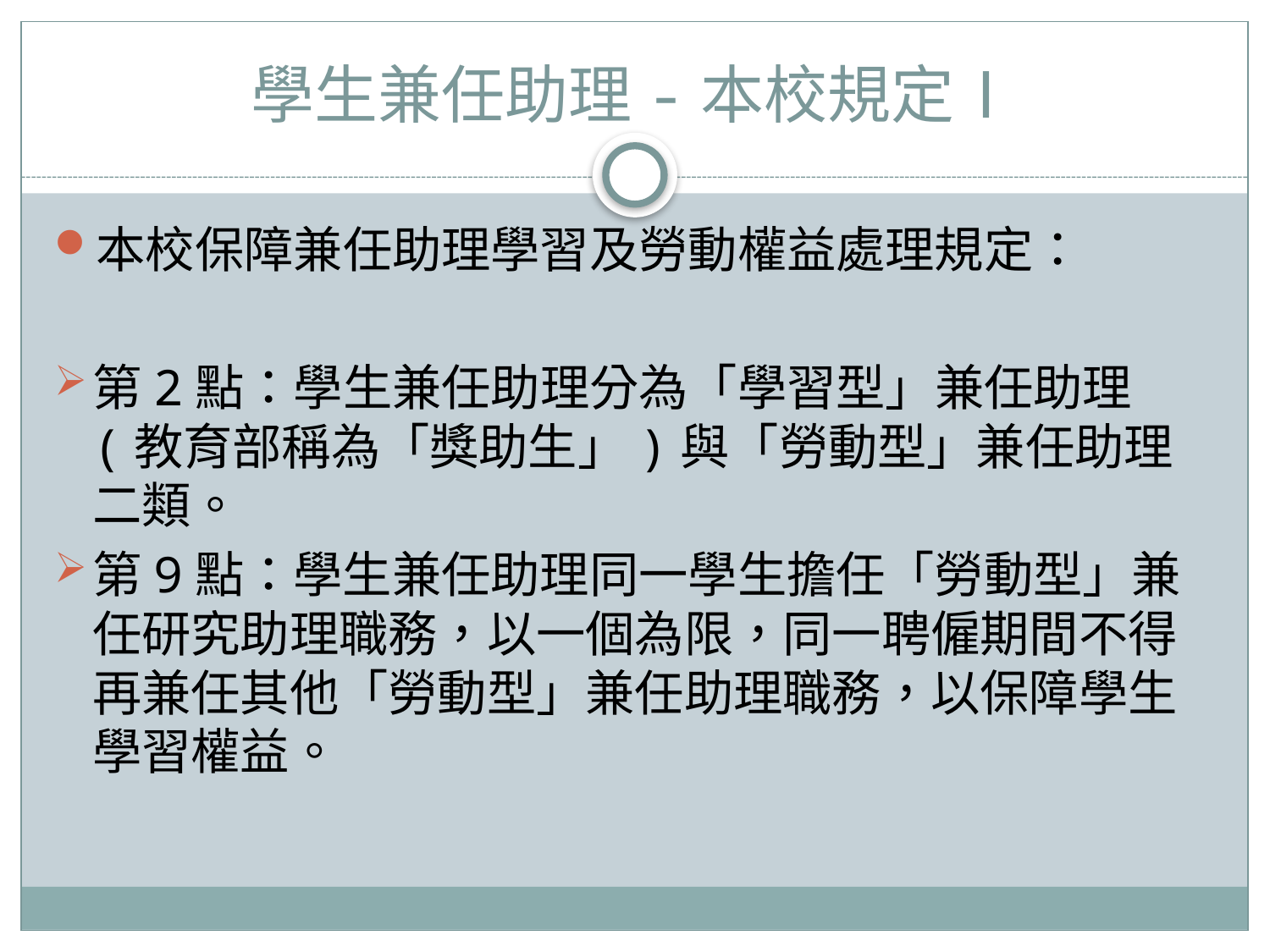

# 學生兼任助理-本校規定Ⅰ
本校保障兼任助理學習及勞動權益處理規定：

第2點：學生兼任助理分為「學習型」兼任助理(教育部稱為「獎助生」)與「勞動型」兼任助理二類。
第9點：學生兼任助理同一學生擔任「勞動型」兼任研究助理職務，以一個為限，同一聘僱期間不得再兼任其他「勞動型」兼任助理職務，以保障學生學習權益。